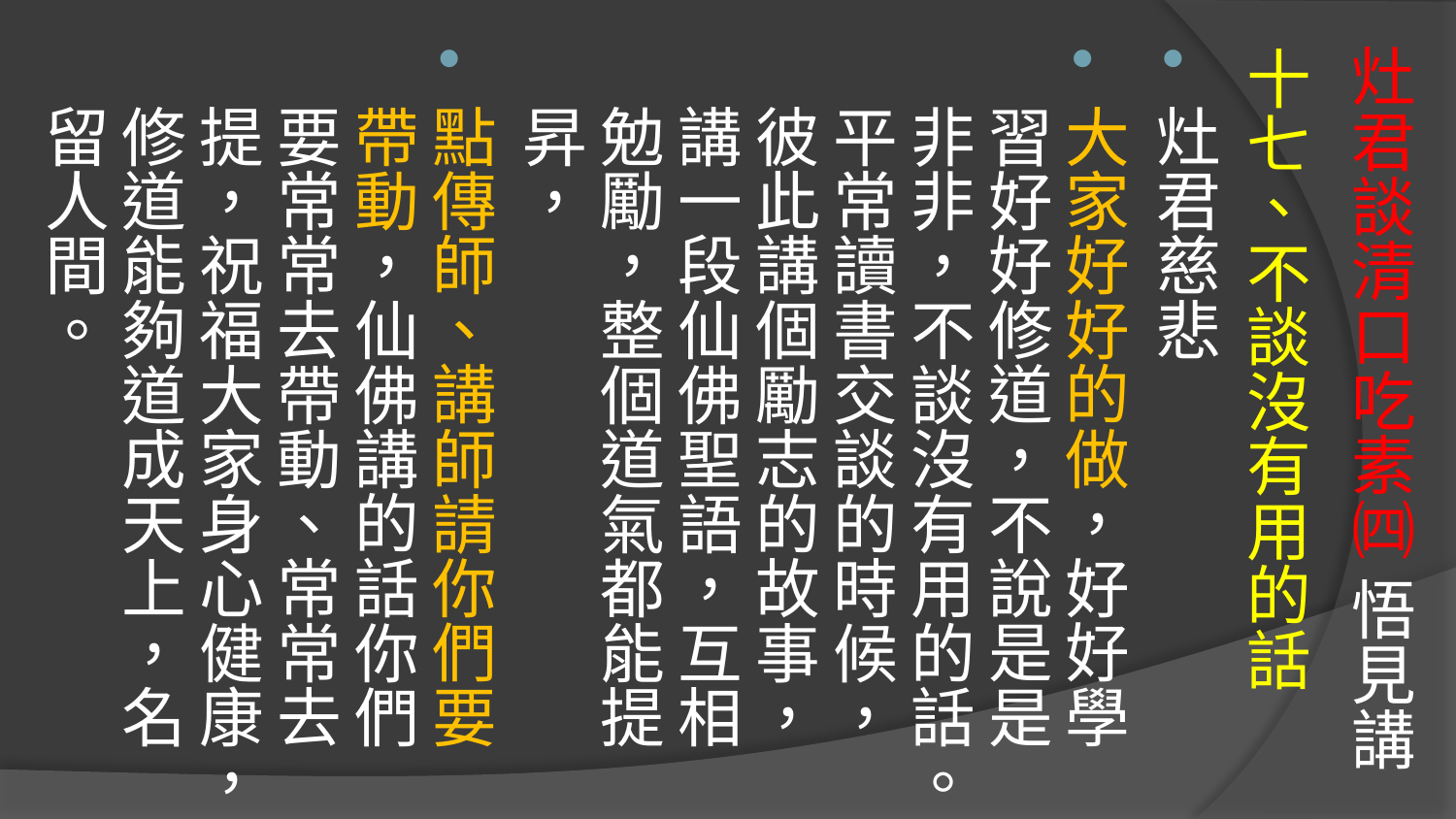

# 灶君談清口吃素㈣ 悟見講
十七、不談沒有用的話
灶君慈悲
大家好好的做，好好學習好好修道，不說是是非非，不談沒有用的話。平常讀書交談的時候，彼此講個勵志的故事，講一段仙佛聖語，互相勉勵，整個道氣都能提昇，
點傳師、講師請你們要帶動，仙佛講的話你們要常常去帶動、常常去提，祝福大家身心健康，修道能夠道成天上，名留人間。